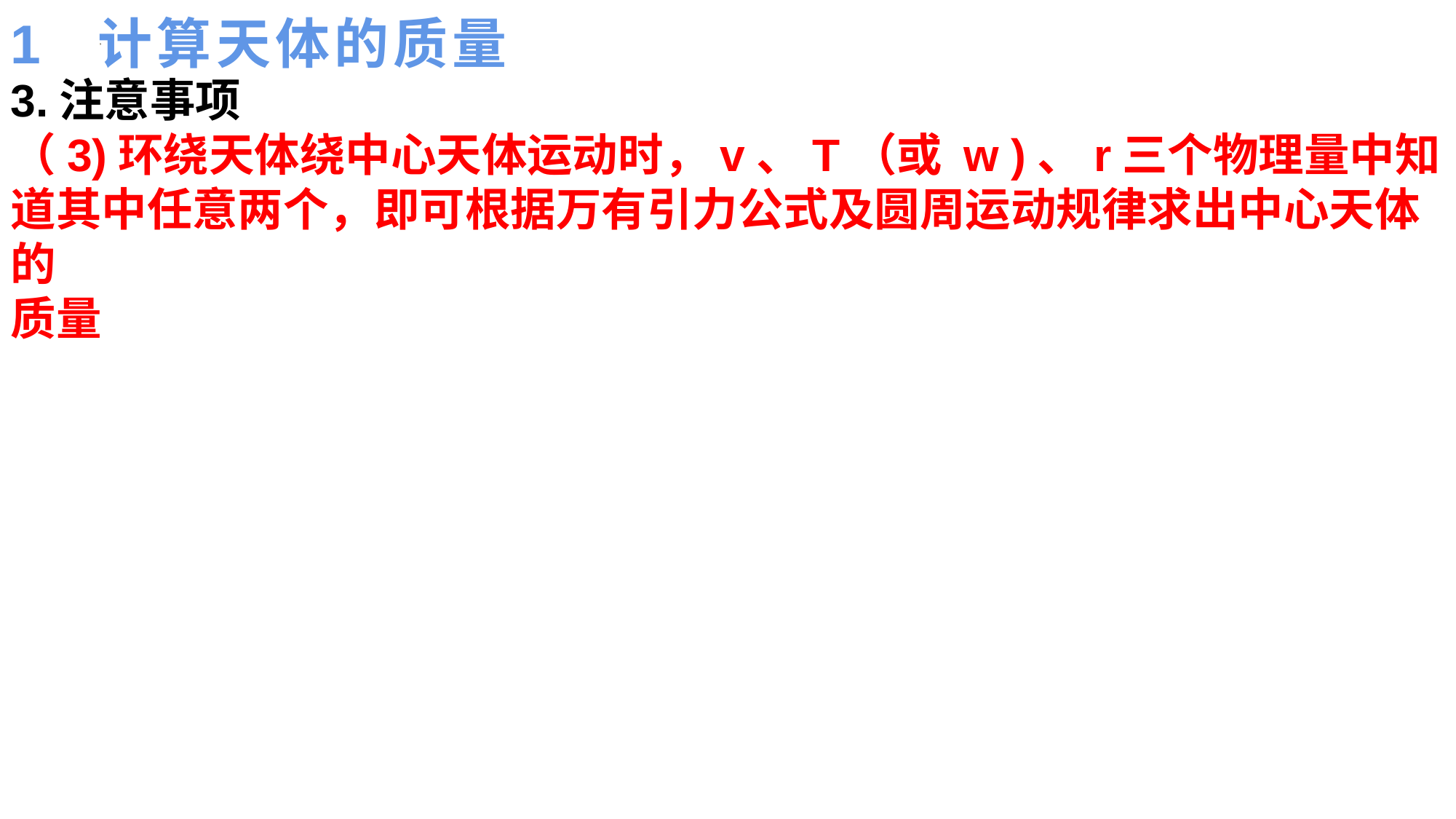

# 1  计算天体的质量
3.注意事项
（3)环绕天体绕中心天体运动时，v、T（或 w )、r三个物理量中知道其中任意两个，即可根据万有引力公式及圆周运动规律求出中心天体的
质量